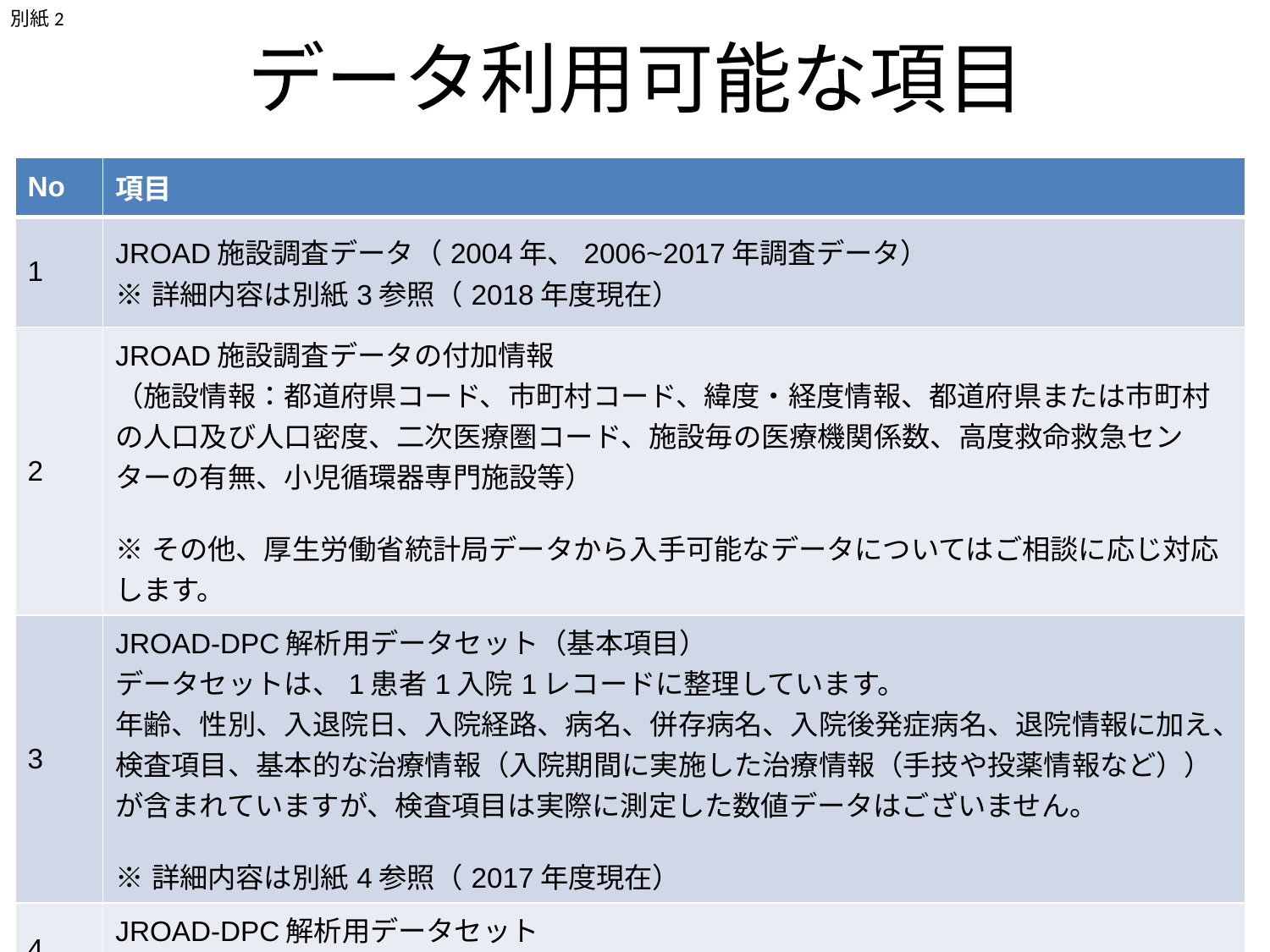

別紙2
# データ利用可能な項目
| No | 項目 |
| --- | --- |
| 1 | JROAD施設調査データ（2004年、2006~2017年調査データ） ※詳細内容は別紙3参照（2018年度現在） |
| 2 | JROAD施設調査データの付加情報 （施設情報：都道府県コード、市町村コード、緯度・経度情報、都道府県または市町村の人口及び人口密度、二次医療圏コード、施設毎の医療機関係数、高度救命救急センターの有無、小児循環器専門施設等） ※その他、厚生労働省統計局データから入手可能なデータについてはご相談に応じ対応します。 |
| 3 | JROAD-DPC解析用データセット（基本項目） データセットは、1患者1入院1レコードに整理しています。 年齢、性別、入退院日、入院経路、病名、併存病名、入院後発症病名、退院情報に加え、検査項目、基本的な治療情報（入院期間に実施した治療情報（手技や投薬情報など））が含まれていますが、検査項目は実際に測定した数値データはございません。 ※詳細内容は別紙4参照（2017年度現在） |
| 4 | JROAD-DPC解析用データセット 基本データセットに含まれていない手技情報、投薬情報を追加することが可能です。 |